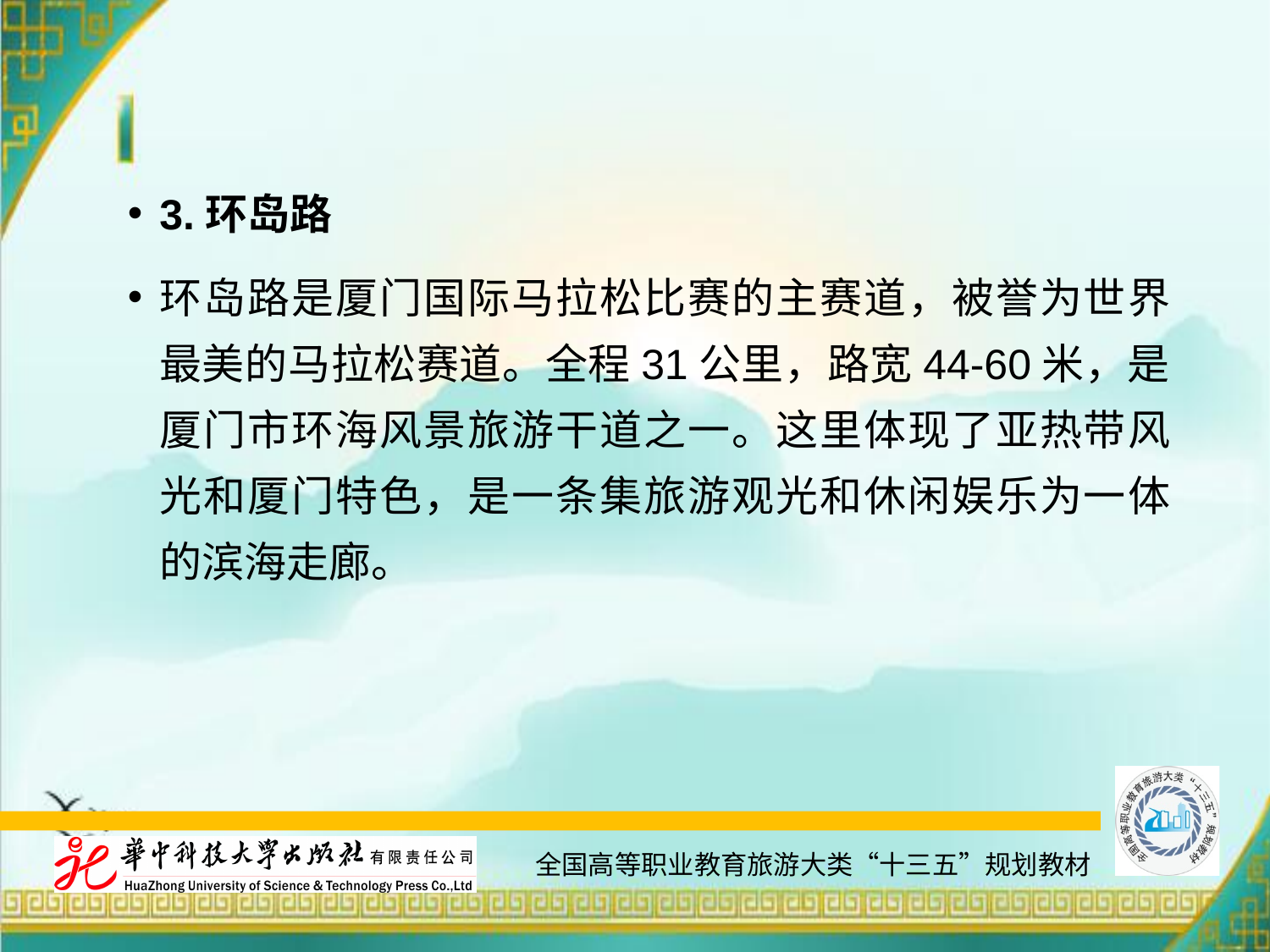

#
3.环岛路
环岛路是厦门国际马拉松比赛的主赛道，被誉为世界最美的马拉松赛道。全程31公里，路宽44-60米，是厦门市环海风景旅游干道之一。这里体现了亚热带风光和厦门特色，是一条集旅游观光和休闲娱乐为一体的滨海走廊。